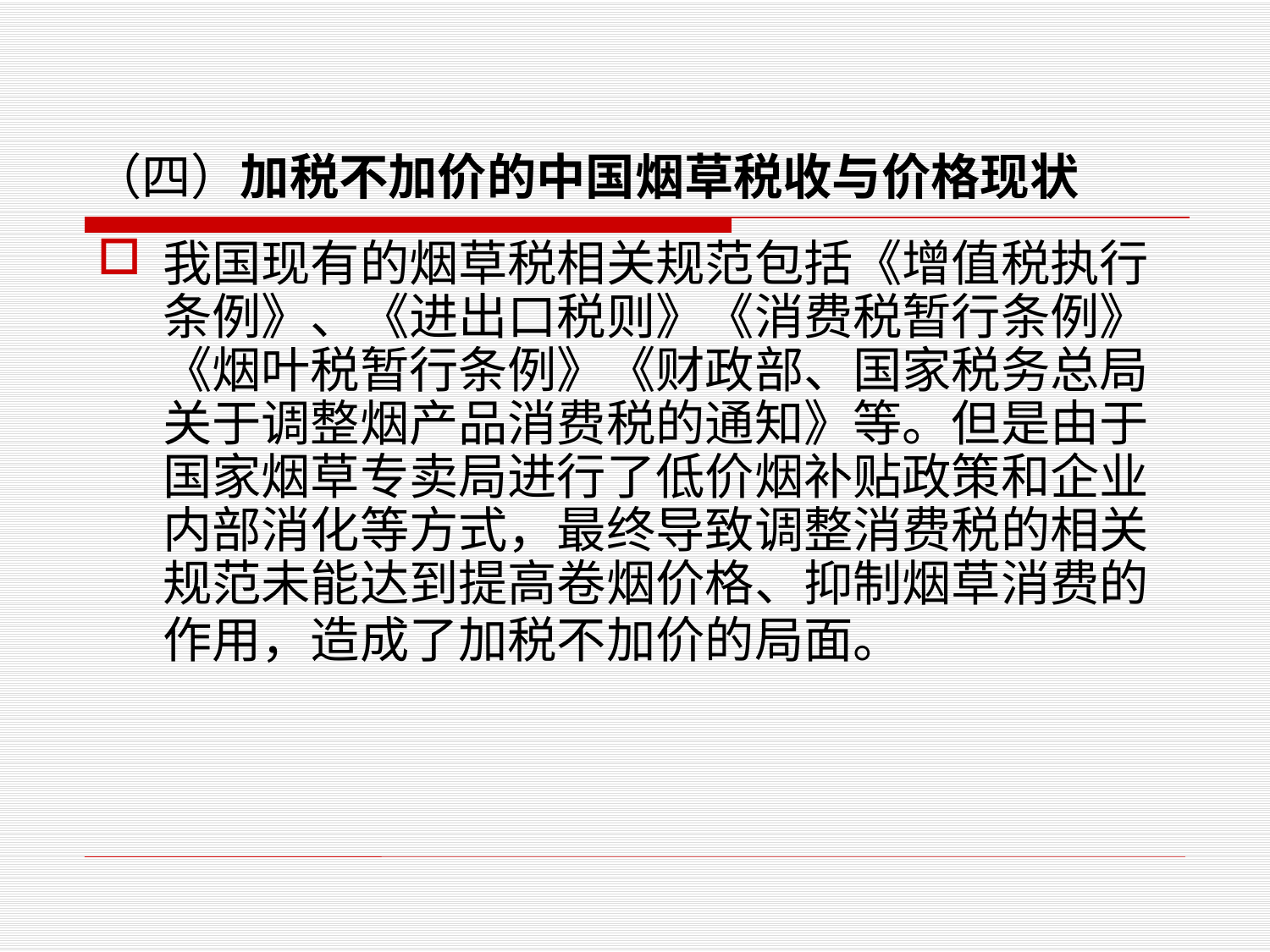

# （四）加税不加价的中国烟草税收与价格现状
我国现有的烟草税相关规范包括《增值税执行条例》、《进出口税则》《消费税暂行条例》《烟叶税暂行条例》《财政部、国家税务总局关于调整烟产品消费税的通知》等。但是由于国家烟草专卖局进行了低价烟补贴政策和企业内部消化等方式，最终导致调整消费税的相关规范未能达到提高卷烟价格、抑制烟草消费的作用，造成了加税不加价的局面。